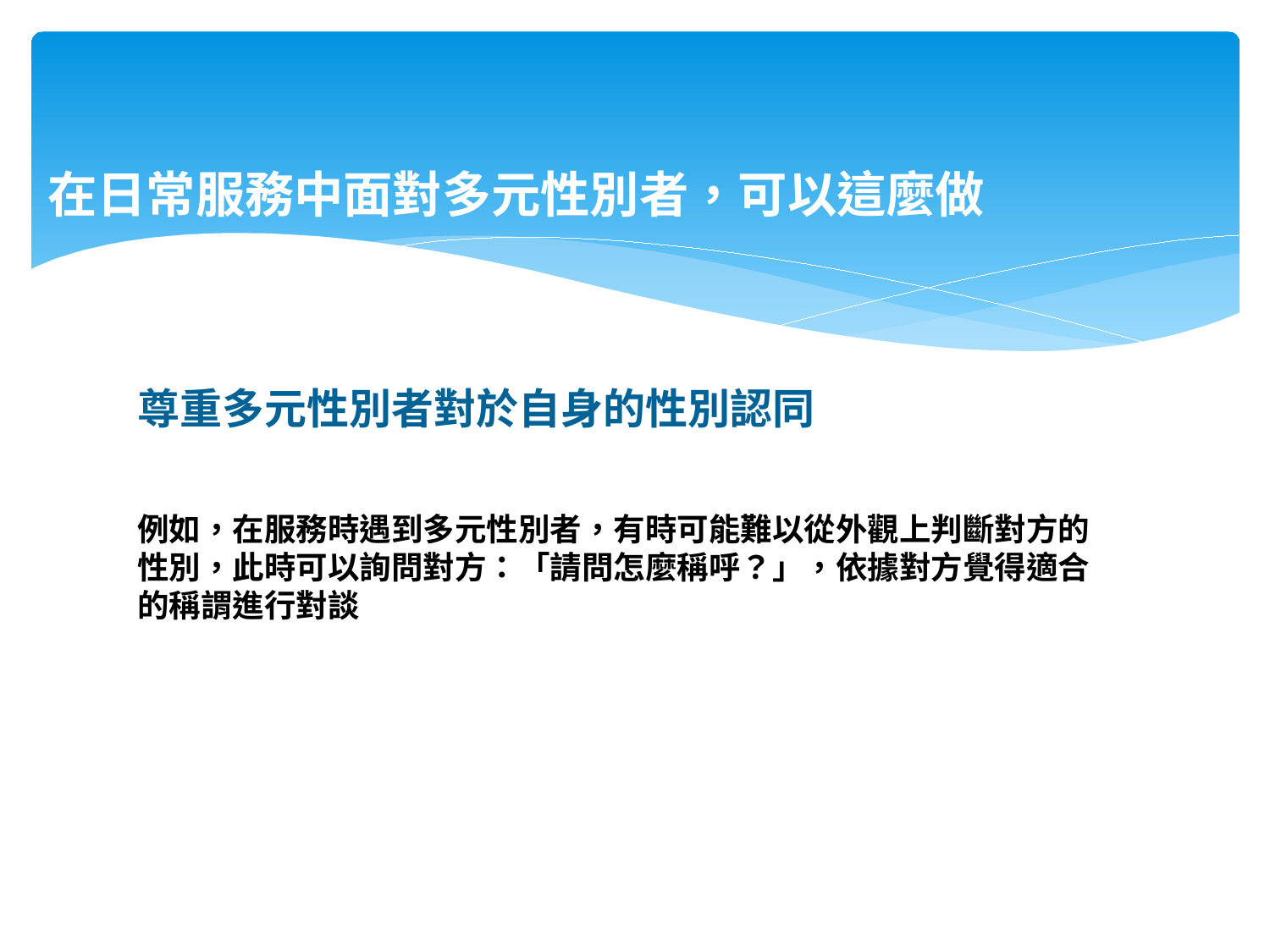

# 在日常服務中面對多元性別者，可以這麼做
尊重多元性別者對於自身的性別認同

例如，在服務時遇到多元性別者，有時可能難以從外觀上判斷對方的性別，此時可以詢問對方：「請問怎麼稱呼？」，依據對方覺得適合的稱謂進行對談